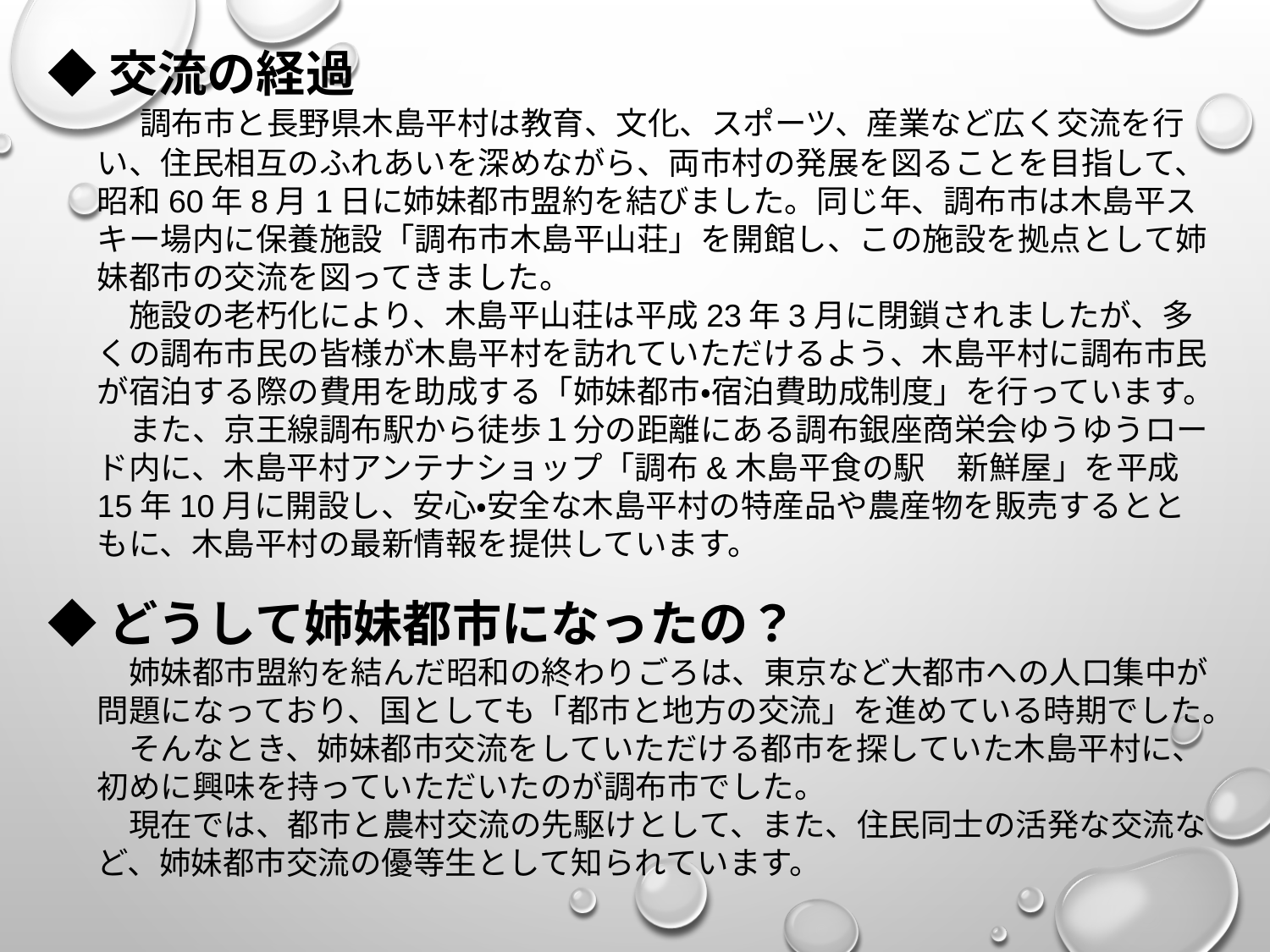

◆交流の経過
　調布市と長野県木島平村は教育、文化、スポーツ、産業など広く交流を行い、住民相互のふれあいを深めながら、両市村の発展を図ることを目指して、昭和60年8月1日に姉妹都市盟約を結びました。同じ年、調布市は木島平スキー場内に保養施設「調布市木島平山荘」を開館し、この施設を拠点として姉妹都市の交流を図ってきました。
　施設の老朽化により、木島平山荘は平成23年3月に閉鎖されましたが、多くの調布市民の皆様が木島平村を訪れていただけるよう、木島平村に調布市民が宿泊する際の費用を助成する「姉妹都市・宿泊費助成制度」を行っています。
　また、京王線調布駅から徒歩１分の距離にある調布銀座商栄会ゆうゆうロード内に、木島平村アンテナショップ「調布&木島平食の駅　新鮮屋」を平成15年10月に開設し、安心・安全な木島平村の特産品や農産物を販売するとともに、木島平村の最新情報を提供しています。
◆どうして姉妹都市になったの？

　姉妹都市盟約を結んだ昭和の終わりごろは、東京など大都市への人口集中が問題になっており、国としても「都市と地方の交流」を進めている時期でした。
　そんなとき、姉妹都市交流をしていただける都市を探していた木島平村に、初めに興味を持っていただいたのが調布市でした。
　現在では、都市と農村交流の先駆けとして、また、住民同士の活発な交流など、姉妹都市交流の優等生として知られています。